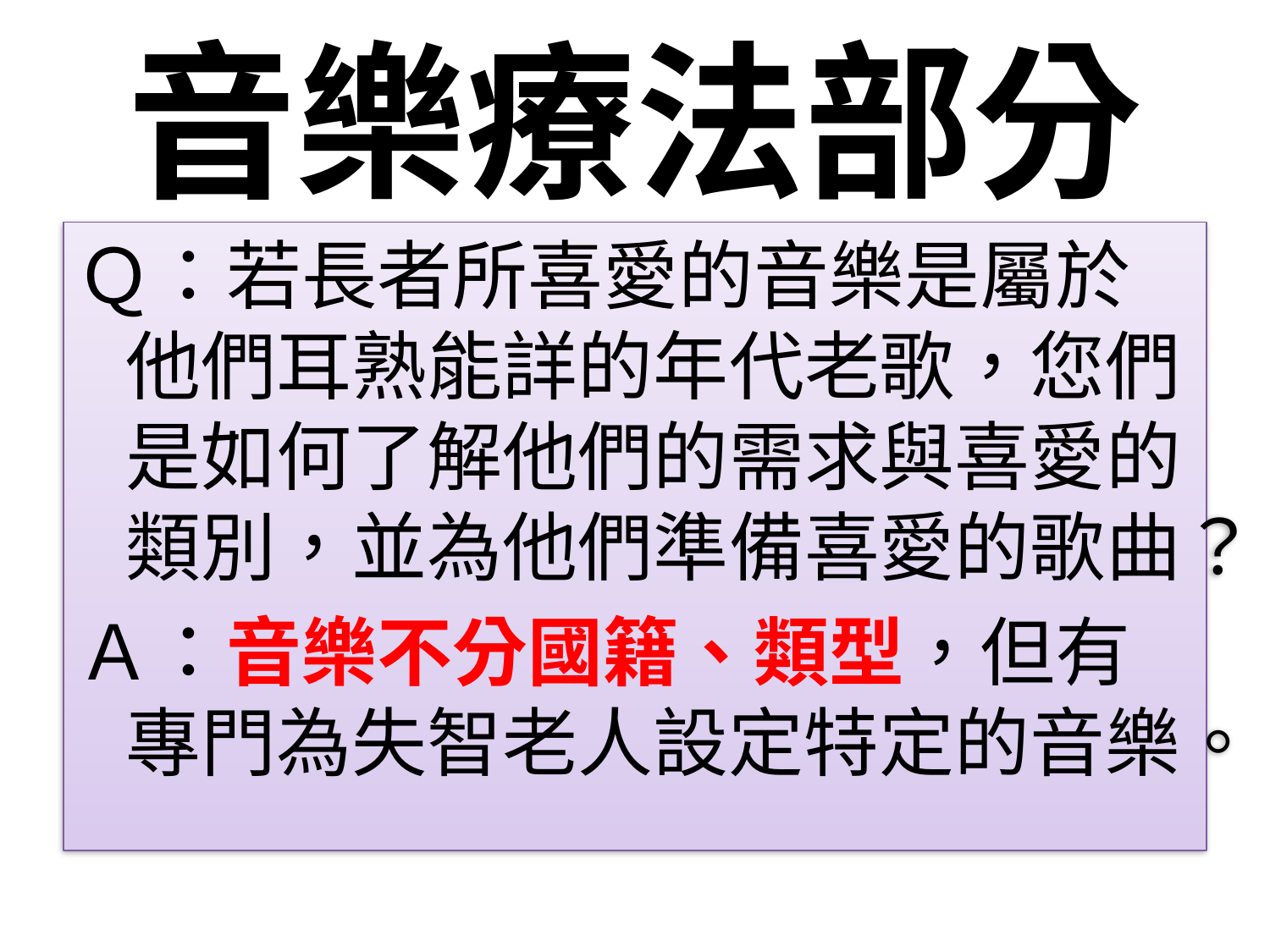

# 音樂療法部分
Ｑ：若長者所喜愛的音樂是屬於他們耳熟能詳的年代老歌，您們是如何了解他們的需求與喜愛的類別，並為他們準備喜愛的歌曲？
Ａ：音樂不分國籍、類型，但有專門為失智老人設定特定的音樂。